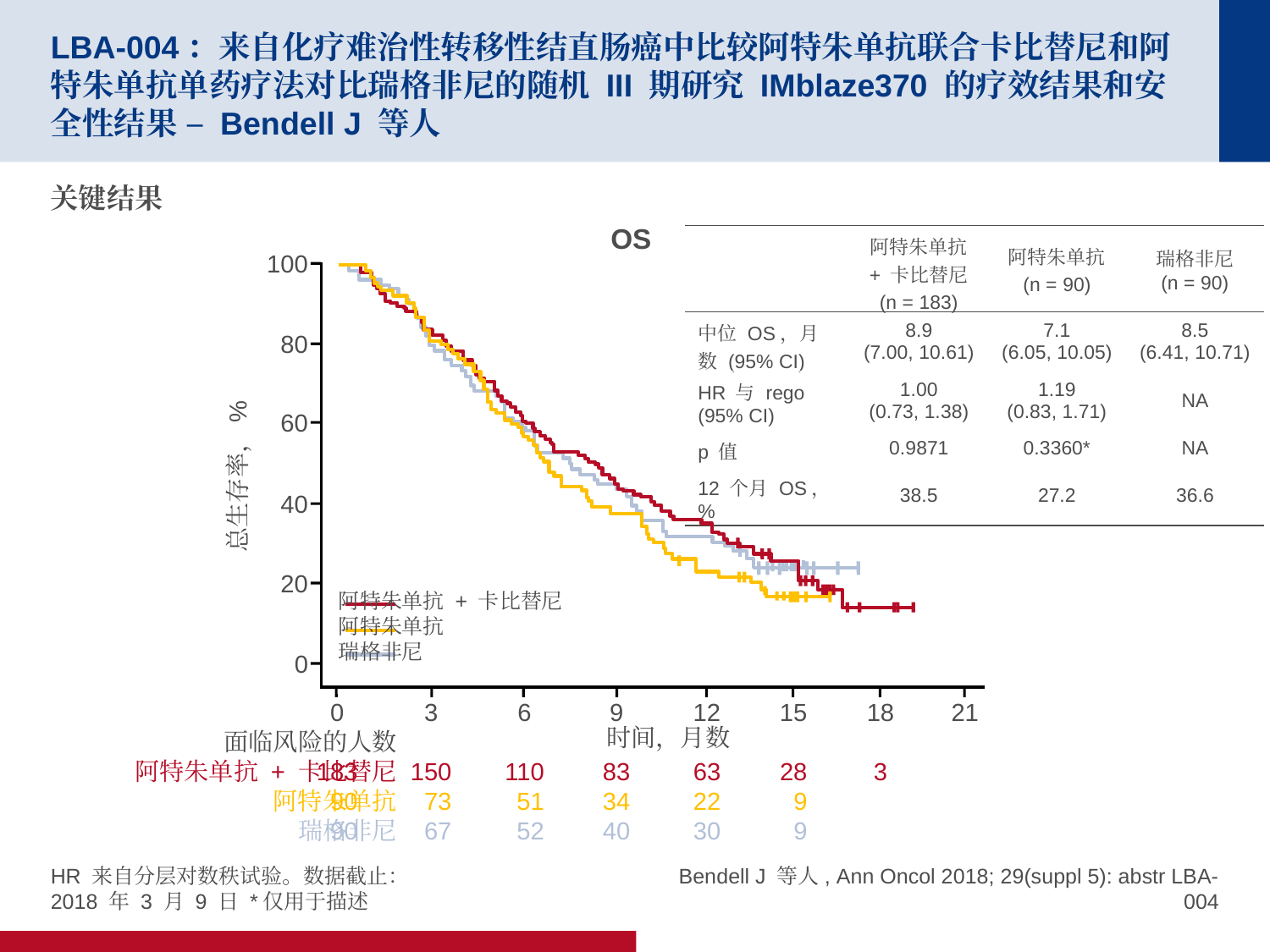

# LBA-004：来自化疗难治性转移性结直肠癌中比较阿特朱单抗联合卡比替尼和阿特朱单抗单药疗法对比瑞格非尼的随机 III 期研究 IMblaze370 的疗效结果和安全性结果 – Bendell J 等人
关键结果
OS
|  | 阿特朱单抗 + 卡比替尼 (n = 183) | 阿特朱单抗 (n = 90) | 瑞格非尼 (n = 90) |
| --- | --- | --- | --- |
| 中位 OS，月数 (95% CI) | 8.9 (7.00, 10.61) | 7.1 (6.05, 10.05) | 8.5 (6.41, 10.71) |
| HR 与 rego (95% CI) | 1.00 (0.73, 1.38) | 1.19 (0.83, 1.71) | NA |
| p 值 | 0.9871 | 0.3360\* | NA |
| 12 个月 OS，% | 38.5 | 27.2 | 36.6 |
100

80

60

总生存率，%
40

20

0

0

183
90
90

12

63
22
30

15

28
9
9

18

3

21

9

83
34
40
3

150
73
67
6

110
51
52

时间，月数
面临风险的人数
阿特朱单抗 + 卡比替尼
阿特朱单抗
瑞格非尼

阿特朱单抗 + 卡比替尼
阿特朱单抗
瑞格非尼
HR 来自分层对数秩试验。数据截止：
2018 年 3 月 9 日 *仅用于描述
Bendell J 等人, Ann Oncol 2018; 29(suppl 5): abstr LBA-004